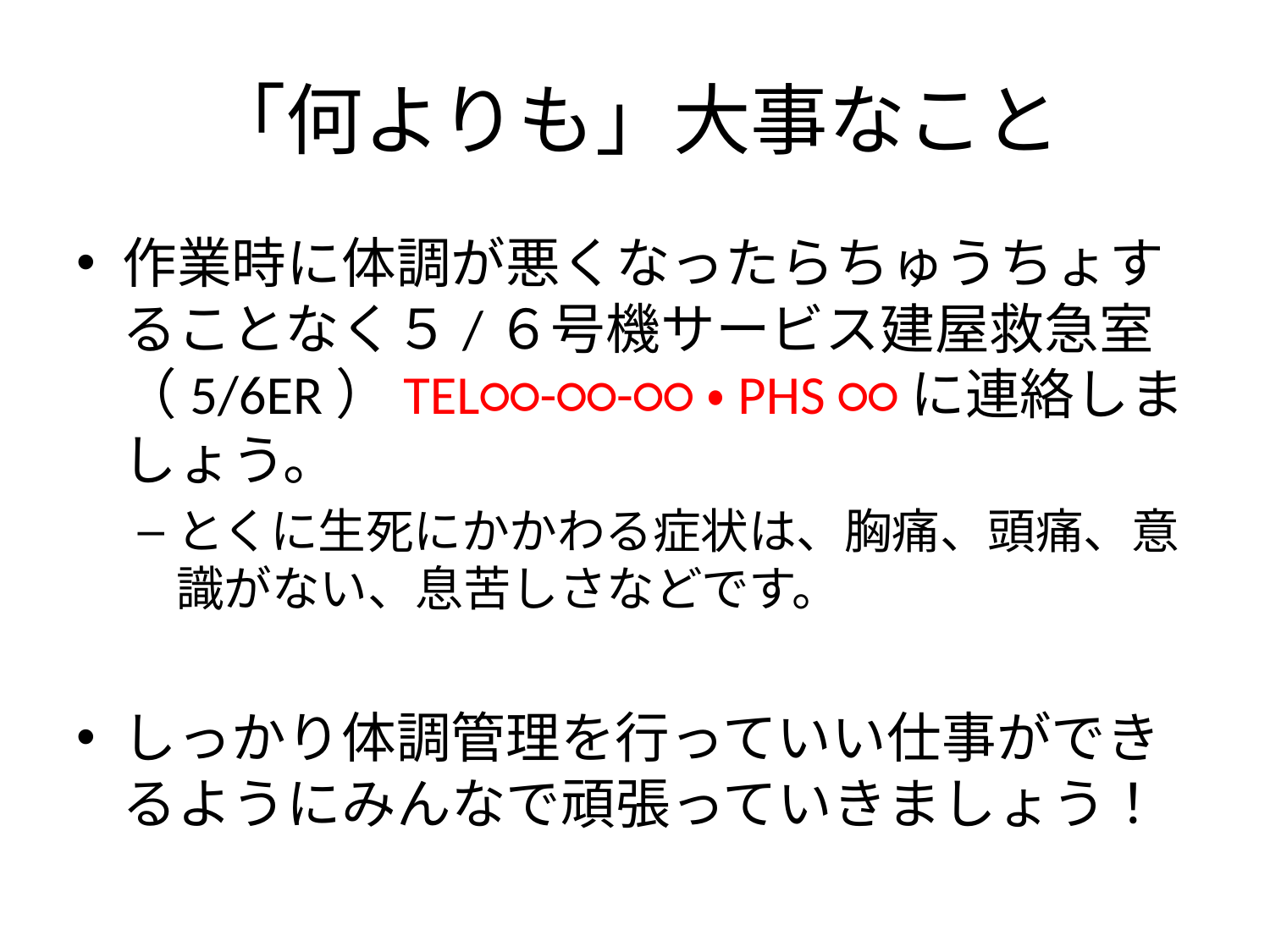

# 「何よりも」大事なこと
作業時に体調が悪くなったらちゅうちょすることなく５/６号機サービス建屋救急室（5/6ER）TEL○○-○○-○○・PHS ○○に連絡しましょう。
とくに生死にかかわる症状は、胸痛、頭痛、意識がない、息苦しさなどです。

しっかり体調管理を行っていい仕事ができるようにみんなで頑張っていきましょう！